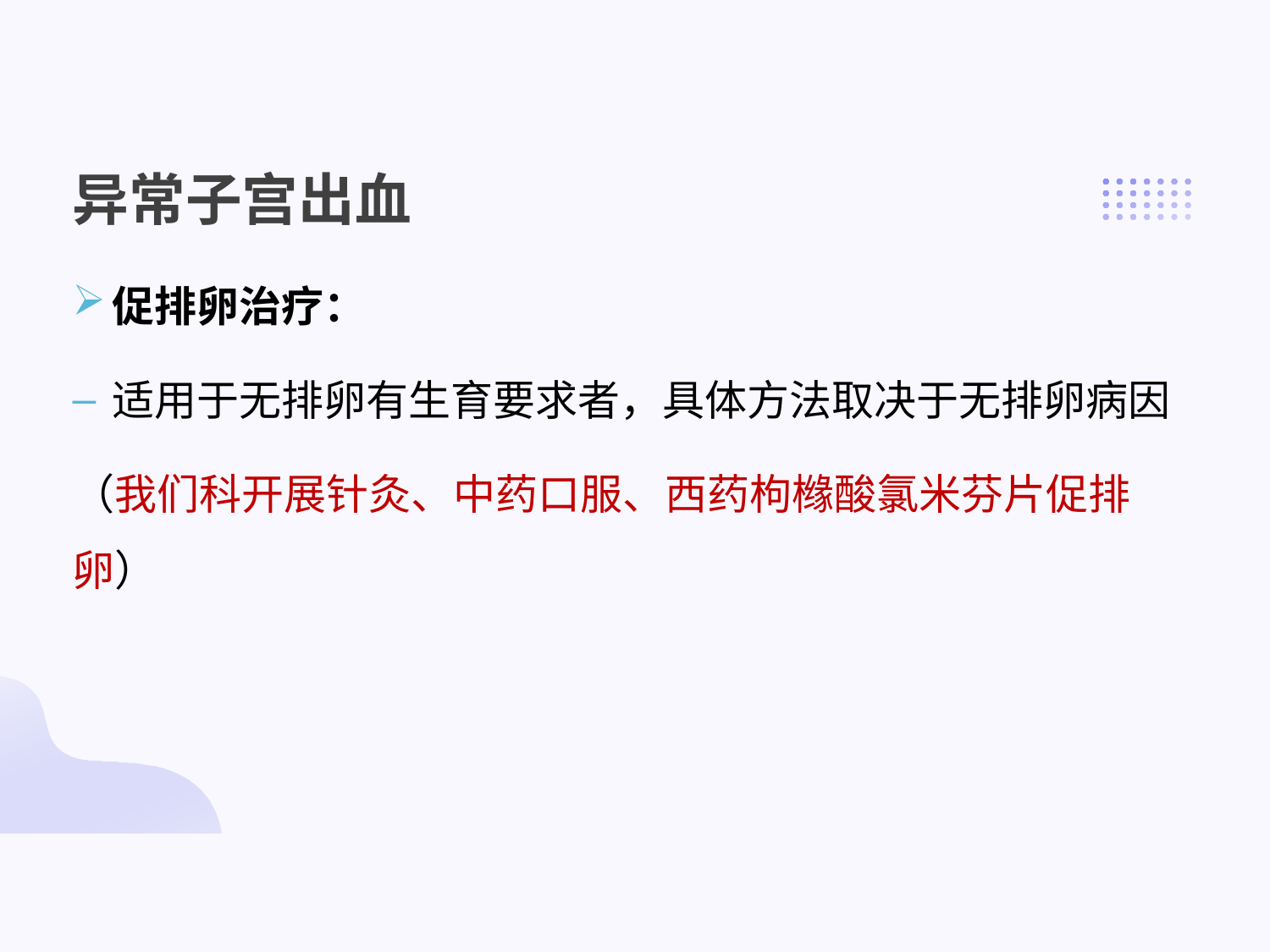

# 异常子宫出血
促排卵治疗：
适用于无排卵有生育要求者，具体方法取决于无排卵病因
（我们科开展针灸、中药口服、西药枸橼酸氯米芬片促排卵）